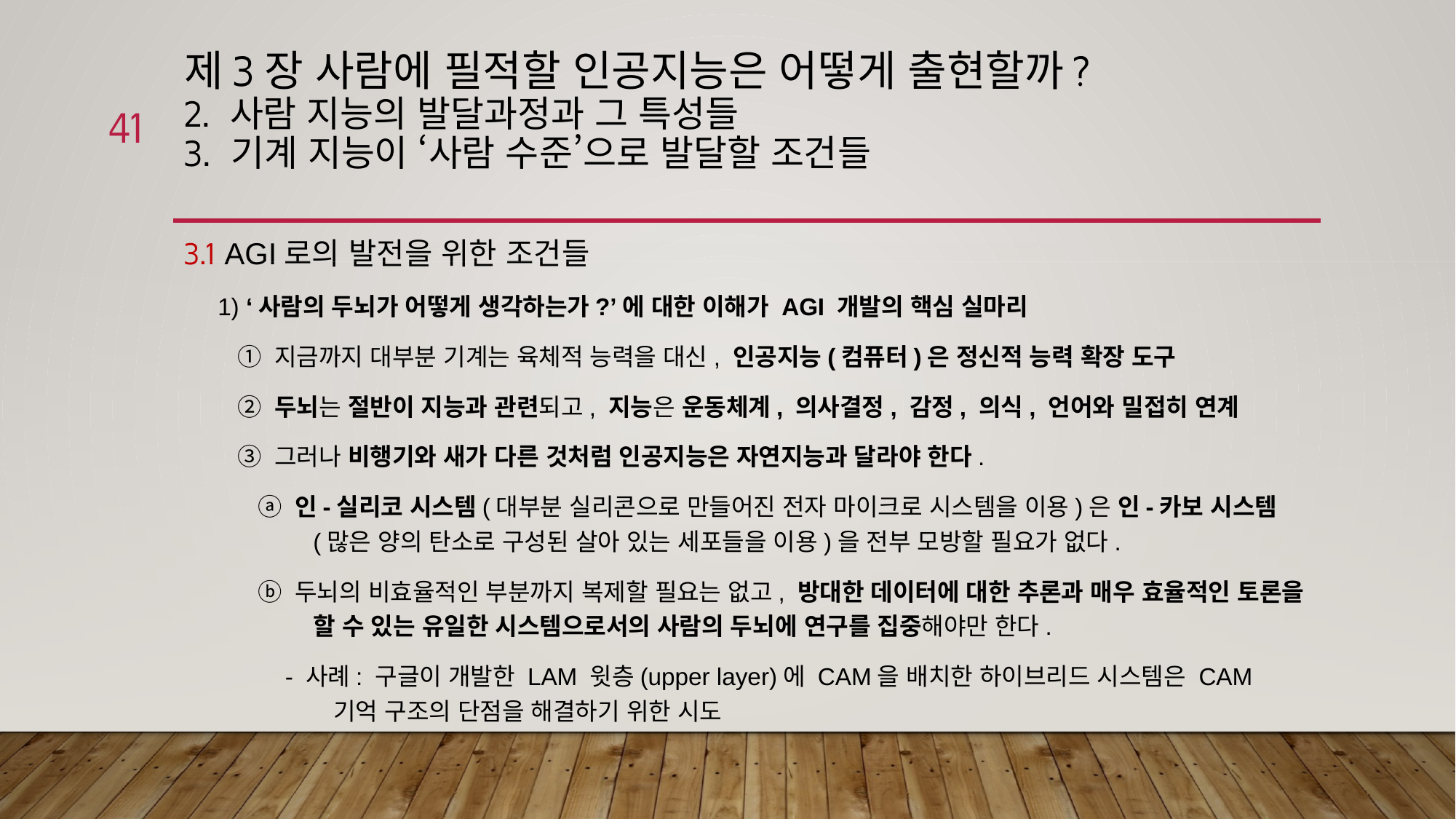

# 제3장 사람에 필적할 인공지능은 어떻게 출현할까? 2. 사람 지능의 발달과정과 그 특성들 3. 기계 지능이 ‘사람 수준’으로 발달할 조건들
41

3.1 AGI로의 발전을 위한 조건들
     1) ‘사람의 두뇌가 어떻게 생각하는가?’에 대한 이해가 AGI 개발의 핵심 실마리
        ① 지금까지 대부분 기계는 육체적 능력을 대신, 인공지능(컴퓨터)은 정신적 능력 확장 도구
        ② 두뇌는 절반이 지능과 관련되고, 지능은 운동체계, 의사결정, 감정, 의식, 언어와 밀접히 연계
        ③ 그러나 비행기와 새가 다른 것처럼 인공지능은 자연지능과 달라야 한다.
           ⓐ 인-실리코 시스템(대부분 실리콘으로 만들어진 전자 마이크로 시스템을 이용)은 인-카보 시스템(많은 양의 탄소로 구성된 살아 있는 세포들을 이용)을 전부 모방할 필요가 없다.
           ⓑ 두뇌의 비효율적인 부분까지 복제할 필요는 없고, 방대한 데이터에 대한 추론과 매우 효율적인 토론을 할 수 있는 유일한 시스템으로서의 사람의 두뇌에 연구를 집중해야만 한다.
               - 사례: 구글이 개발한 LAM 윗층(upper layer)에 CAM을 배치한 하이브리드 시스템은 CAM 기억 구조의 단점을 해결하기 위한 시도